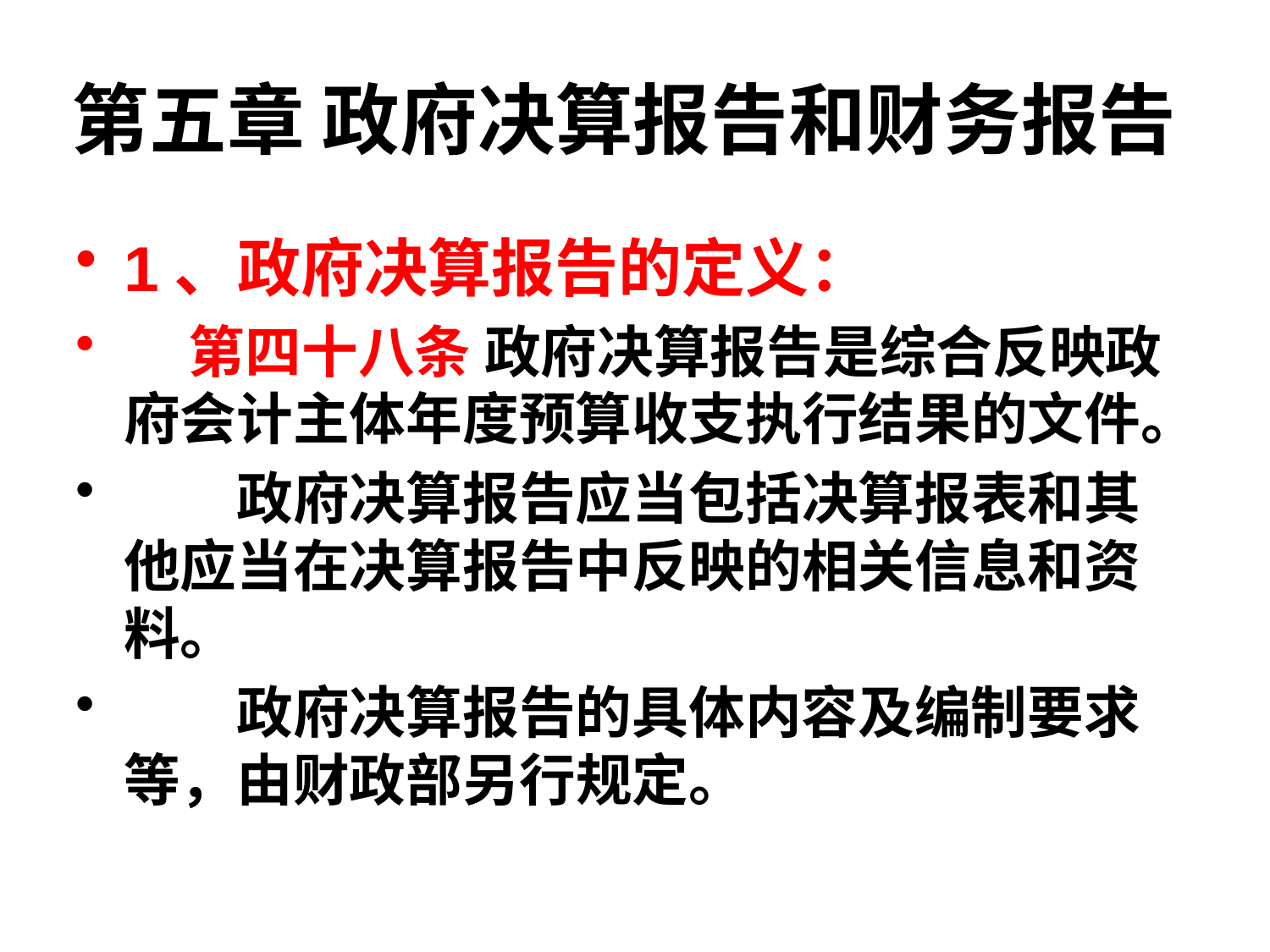

# 第五章 政府决算报告和财务报告
1、政府决算报告的定义：
    第四十八条 政府决算报告是综合反映政府会计主体年度预算收支执行结果的文件。
　　政府决算报告应当包括决算报表和其他应当在决算报告中反映的相关信息和资料。
　　政府决算报告的具体内容及编制要求等，由财政部另行规定。